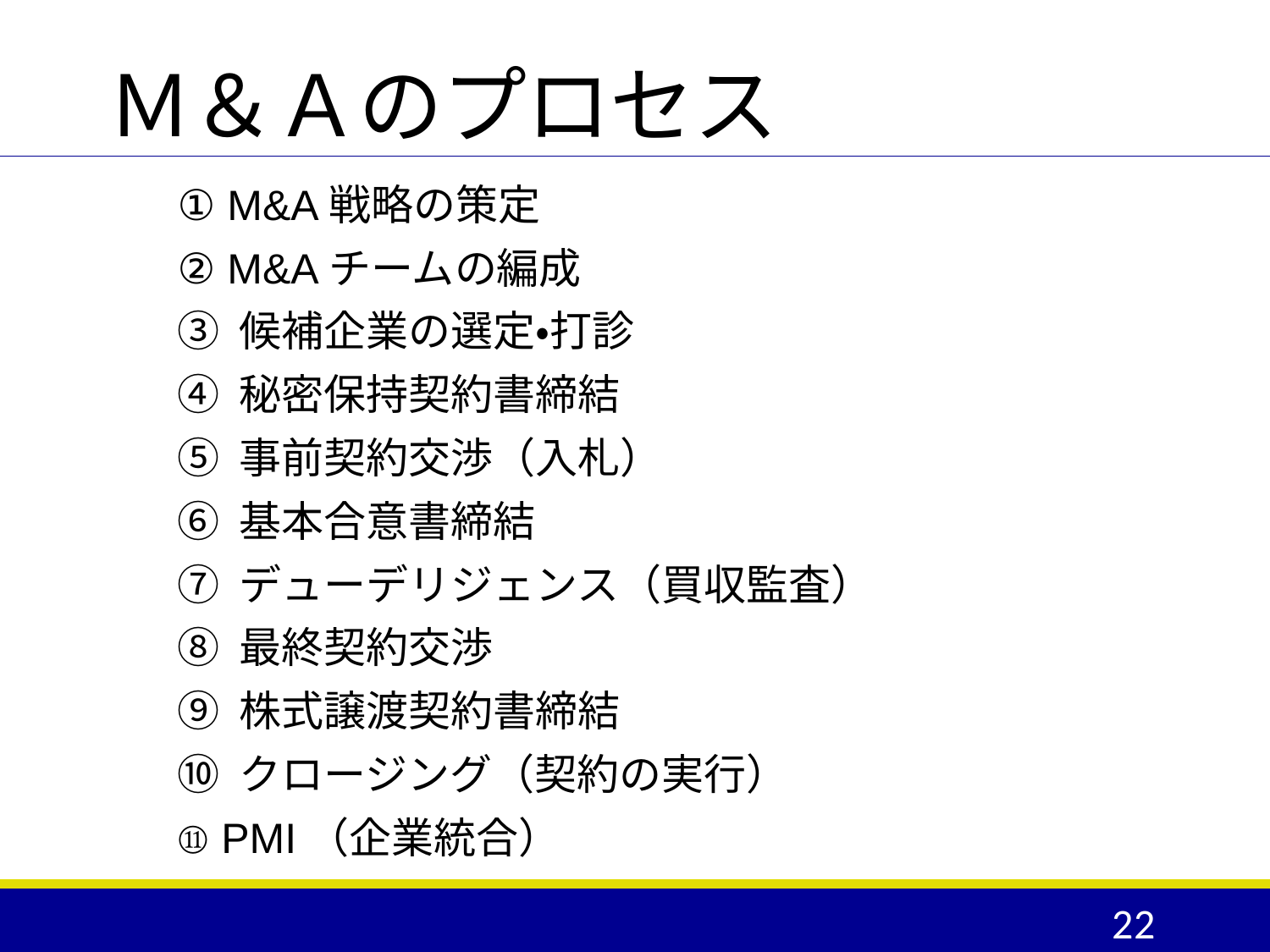

# Ｍ＆Ａのプロセス
① M&A戦略の策定
② M&Aチームの編成
③ 候補企業の選定・打診
④ 秘密保持契約書締結
⑤ 事前契約交渉（入札）
⑥ 基本合意書締結
⑦ デューデリジェンス（買収監査）
⑧ 最終契約交渉
⑨ 株式譲渡契約書締結
⑩ クロージング（契約の実行）
⑪ PMI（企業統合）
22